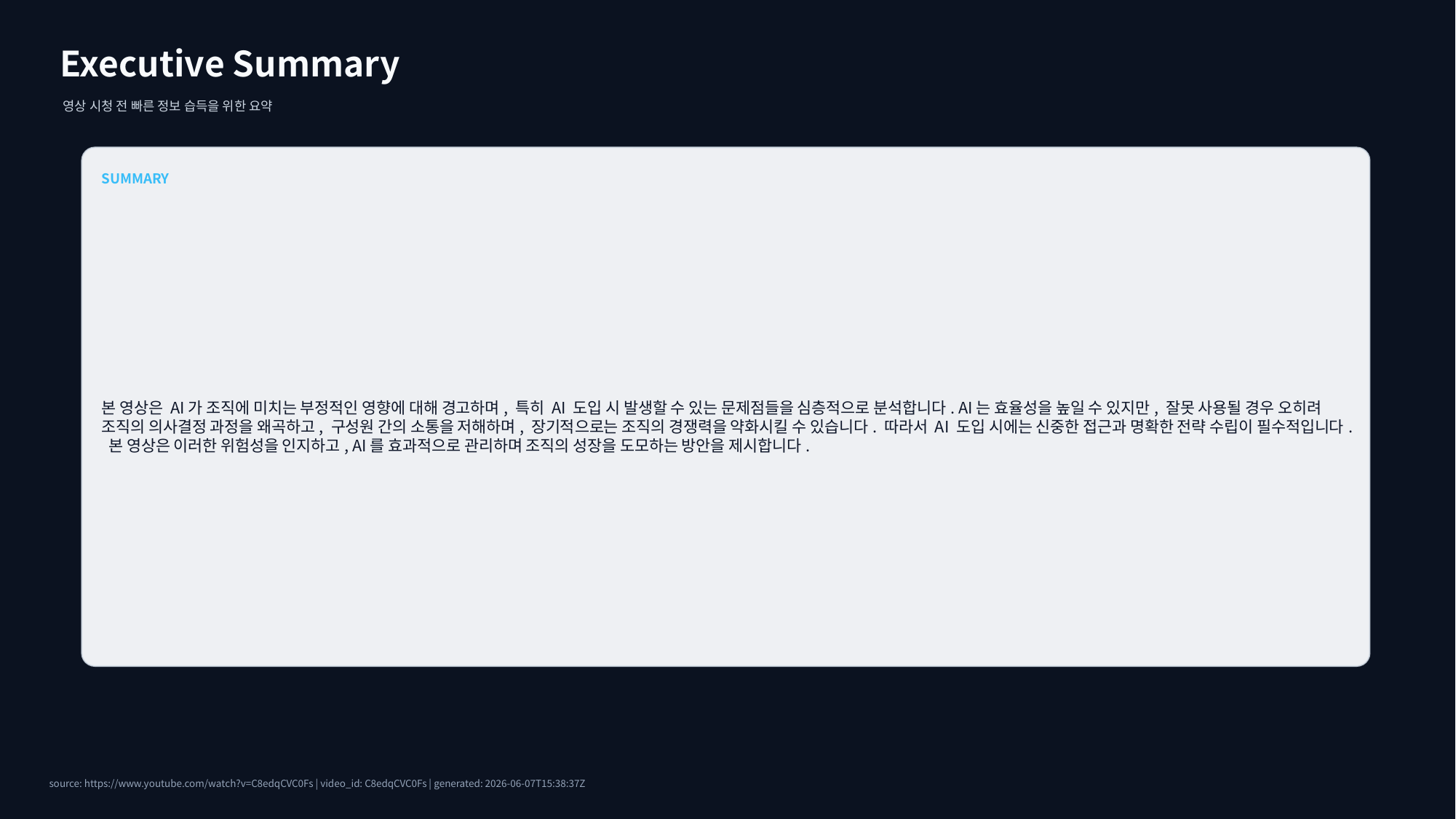

Executive Summary
영상 시청 전 빠른 정보 습득을 위한 요약

SUMMARY
본 영상은 AI가 조직에 미치는 부정적인 영향에 대해 경고하며, 특히 AI 도입 시 발생할 수 있는 문제점들을 심층적으로 분석합니다. AI는 효율성을 높일 수 있지만, 잘못 사용될 경우 오히려 조직의 의사결정 과정을 왜곡하고, 구성원 간의 소통을 저해하며, 장기적으로는 조직의 경쟁력을 약화시킬 수 있습니다. 따라서 AI 도입 시에는 신중한 접근과 명확한 전략 수립이 필수적입니다. 본 영상은 이러한 위험성을 인지하고, AI를 효과적으로 관리하며 조직의 성장을 도모하는 방안을 제시합니다.
source: https://www.youtube.com/watch?v=C8edqCVC0Fs | video_id: C8edqCVC0Fs | generated: 2026-06-07T15:38:37Z